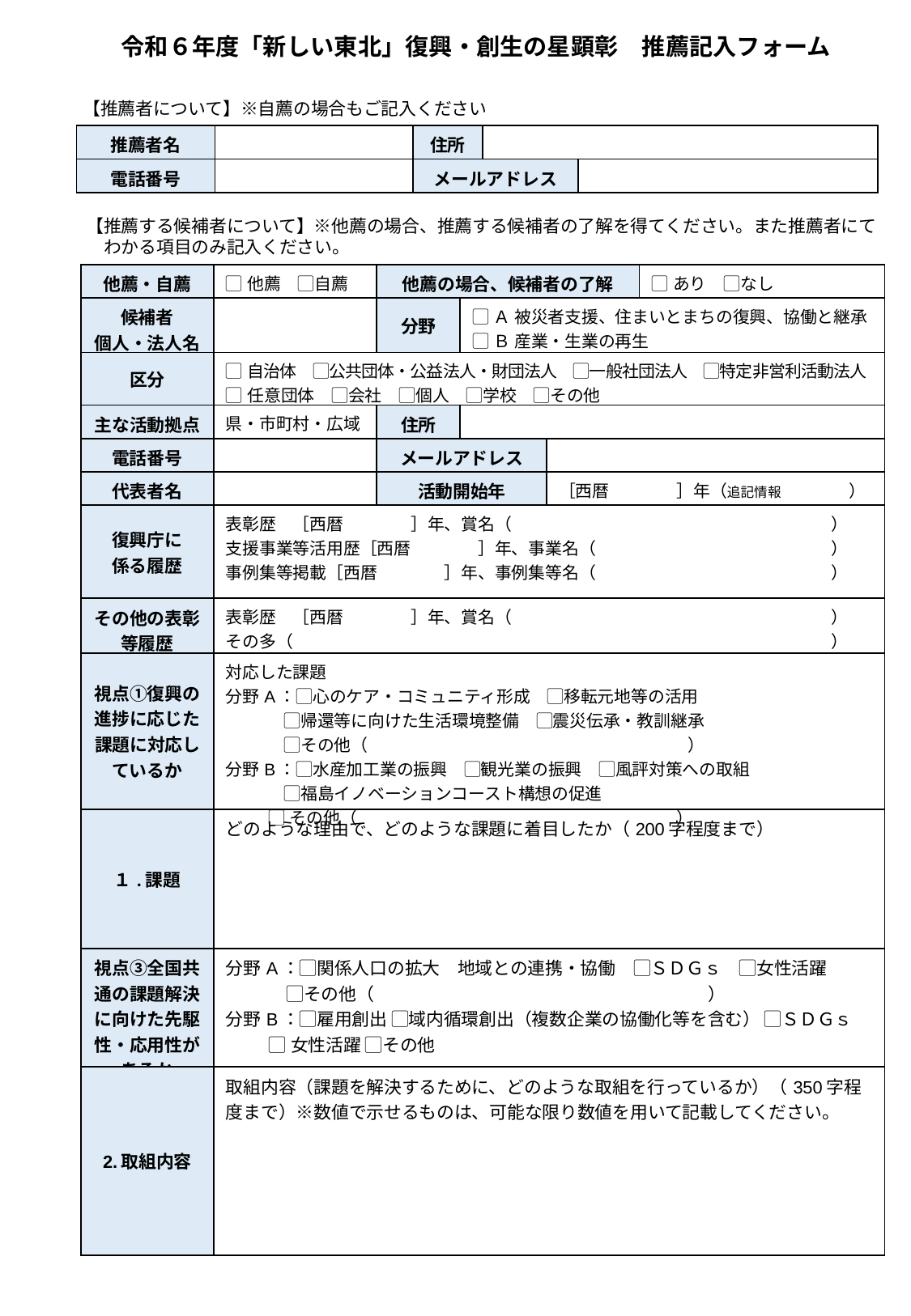

令和６年度「新しい東北」復興・創生の星顕彰　推薦記入フォーム
【推薦者について】※自薦の場合もご記入ください
| 推薦者名 |  | 住所 |  |  |
| --- | --- | --- | --- | --- |
| 電話番号 |  | メールアドレス |  |  |
【推薦する候補者について】※他薦の場合、推薦する候補者の了解を得てください。また推薦者にて
　わかる項目のみ記入ください。
| 他薦・自薦 | ▢他薦　▢自薦 | 他薦の場合、候補者の了解 |  |  | ▢あり　▢なし |
| --- | --- | --- | --- | --- | --- |
| 候補者 個人・法人名 |  | 分野 | ▢Ａ 被災者支援、住まいとまちの復興、協働と継承 ▢Ｂ 産業・生業の再生 |  |  |
| 区分 | ▢自治体　▢公共団体・公益法人・財団法人　▢一般社団法人　▢特定非営利活動法人 ▢任意団体　▢会社　▢個人　▢学校　▢その他 |  |  |  |  |
| 主な活動拠点 | 県・市町村・広域 | 住所 |  |  |  |
| 電話番号 |  | メールアドレス |  |  |  |
| 代表者名 |  | 活動開始年 |  | ［西暦　　　　］年（追記情報　　　　　） |  |
| 復興庁に 係る履歴 | 表彰歴　［西暦　　　　］年、賞名（　　　　　　　　　　　　　　　　　　　） 支援事業等活用歴［西暦　　　　］年、事業名（　　　　　　　　　　　　　　） 事例集等掲載［西暦　　　　］年、事例集等名（　　　　　　　　　　　　　　） |  |  |  |  |
| その他の表彰等履歴 | 表彰歴　［西暦　　　　］年、賞名（　　　　　　　　　　　　　　　　　　　） その多（　　　　　　　　　　　　　　　　　　　　　　　　　　　　　　　　） |  |  |  |  |
| 視点①復興の進捗に応じた課題に対応しているか | 対応した課題 分野A：▢心のケア・コミュニティ形成　▢移転元地等の活用 　　　 ▢帰還等に向けた生活環境整備　▢震災伝承・教訓継承 　　　 ▢その他（　　　　　　　　　　　　　　　　　　　） 分野B：▢水産加工業の振興　▢観光業の振興　▢風評対策への取組 　　　 ▢福島イノベーションコースト構想の促進 ▢その他（　　　　　　　　　　　　　　　　　　　） |  |  |  |  |
| １.課題 | どのような理由で、どのような課題に着目したか（200字程度まで） |  |  |  |  |
| 視点③全国共通の課題解決に向けた先駆性・応用性があるか | 分野A：▢関係人口の拡大　地域との連携・協働　▢ＳＤＧｓ　▢女性活躍 　　　 ▢その他（　　　　　　　　　　　　　　　　　　　） 分野B：▢雇用創出 ▢域内循環創出（複数企業の協働化等を含む） ▢ＳＤＧｓ ▢女性活躍 ▢その他 |  |  |  |  |
| 2.取組内容 | 取組内容（課題を解決するために、どのような取組を行っているか）（350字程度まで）※数値で示せるものは、可能な限り数値を用いて記載してください。 |  |  |  |  |